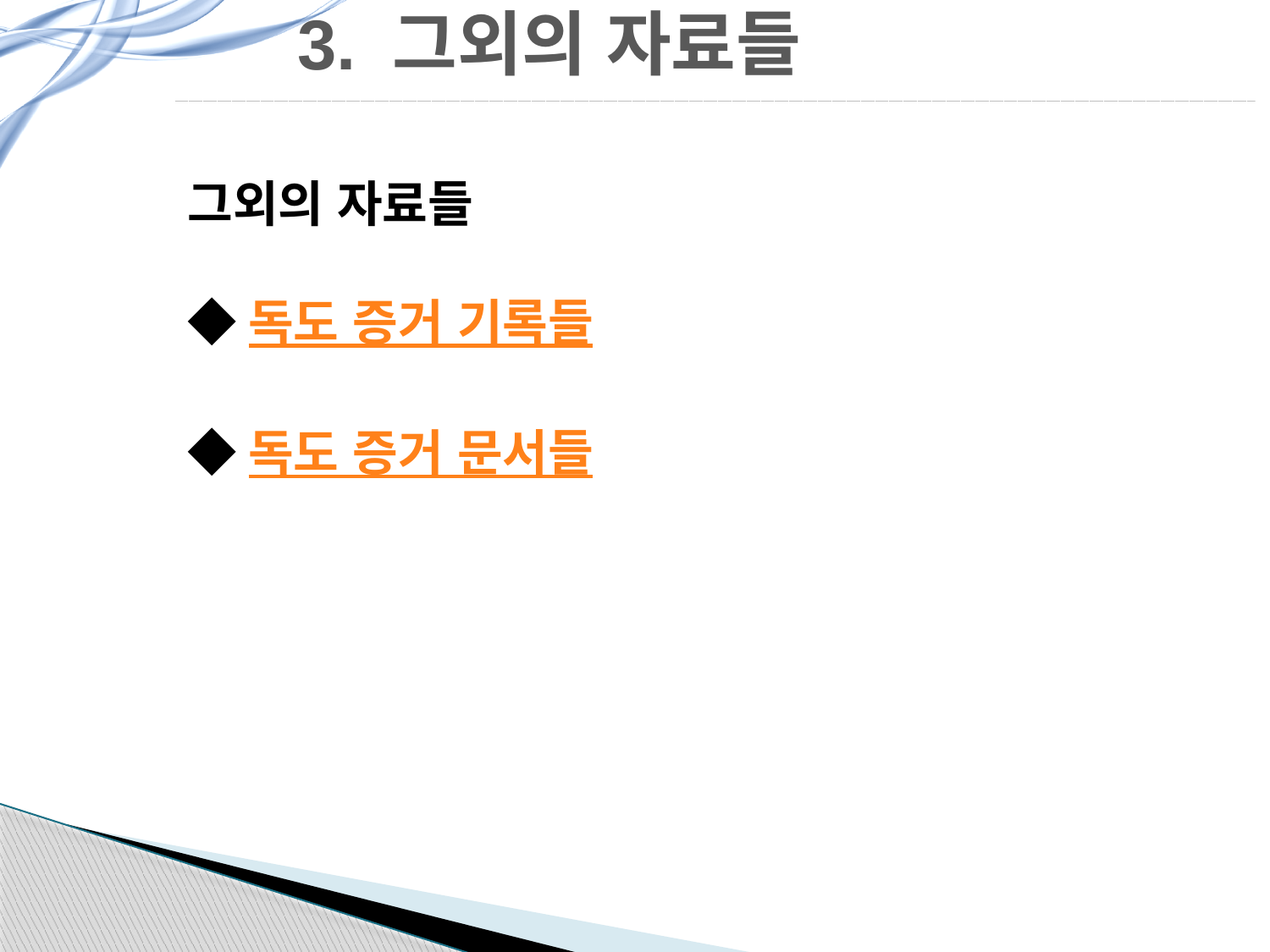

# 3. 그외의 자료들
그외의 자료들

◆독도 증거 기록들

◆독도 증거 문서들